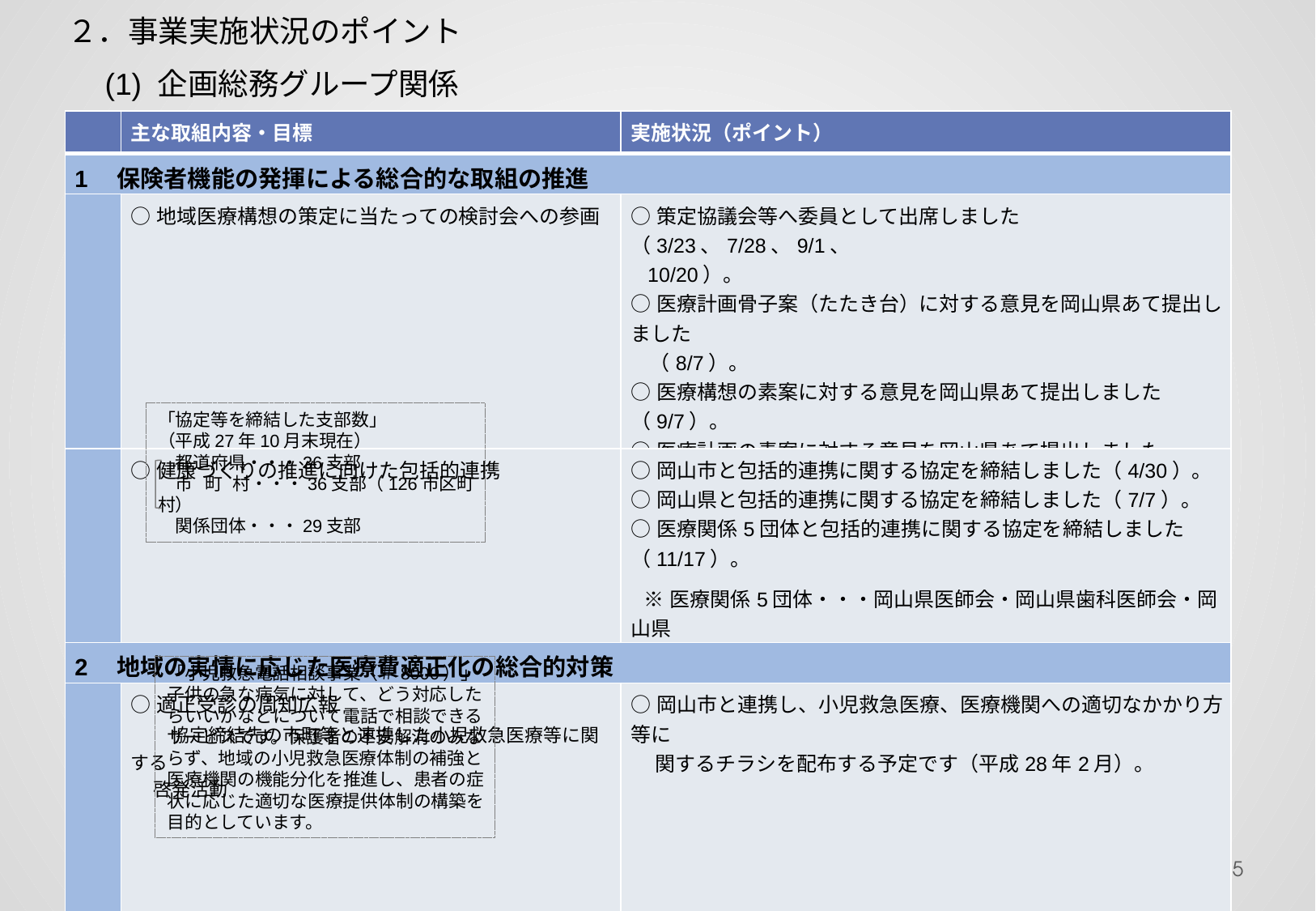

２．事業実施状況のポイント

　(1) 企画総務グループ関係
|  | 主な取組内容・目標 | 実施状況（ポイント） |
| --- | --- | --- |
| 1　保険者機能の発揮による総合的な取組の推進 |  |  |
|  | ○地域医療構想の策定に当たっての検討会への参画 | ○策定協議会等へ委員として出席しました（3/23、7/28、9/1、　 10/20）。 ○医療計画骨子案（たたき台）に対する意見を岡山県あて提出しました （8/7）。 ○医療構想の素案に対する意見を岡山県あて提出しました（9/7）。 ○医療計画の素案に対する意見を岡山県あて提出しました（10/7）。 |
|  | ○健康づくりの推進に向けた包括的連携 | ○岡山市と包括的連携に関する協定を締結しました（4/30）。 ○岡山県と包括的連携に関する協定を締結しました（7/7）。 ○医療関係5団体と包括的連携に関する協定を締結しました（11/17）。 ※医療関係5団体・・・岡山県医師会・岡山県歯科医師会・岡山県 薬剤師会・岡山県看護協会・岡山県栄養士会 |
| 2　地域の実情に応じた医療費適正化の総合的対策 |  |  |
|  | ○適正受診の周知広報 　　協定締結先の市町等と連携した小児救急医療等に関する 啓発活動 | ○岡山市と連携し、小児救急医療、医療機関への適切なかかり方等に 　 関するチラシを配布する予定です（平成28年2月）。 |
「協定等を締結した支部数」
（平成27年10月末現在）
　都道府県・・・36支部
　市 　町　村・・・36支部（126市区町村）
　関係団体・・・29支部

「小児救急電話相談事業（＃8000）」
子供の急な病気に対して、どう対応したらいいかなどについて電話で相談できるサービスです。保護者の不安解消のみならず、地域の小児救急医療体制の補強と医療機関の機能分化を推進し、患者の症状に応じた適切な医療提供体制の構築を目的としています。
5